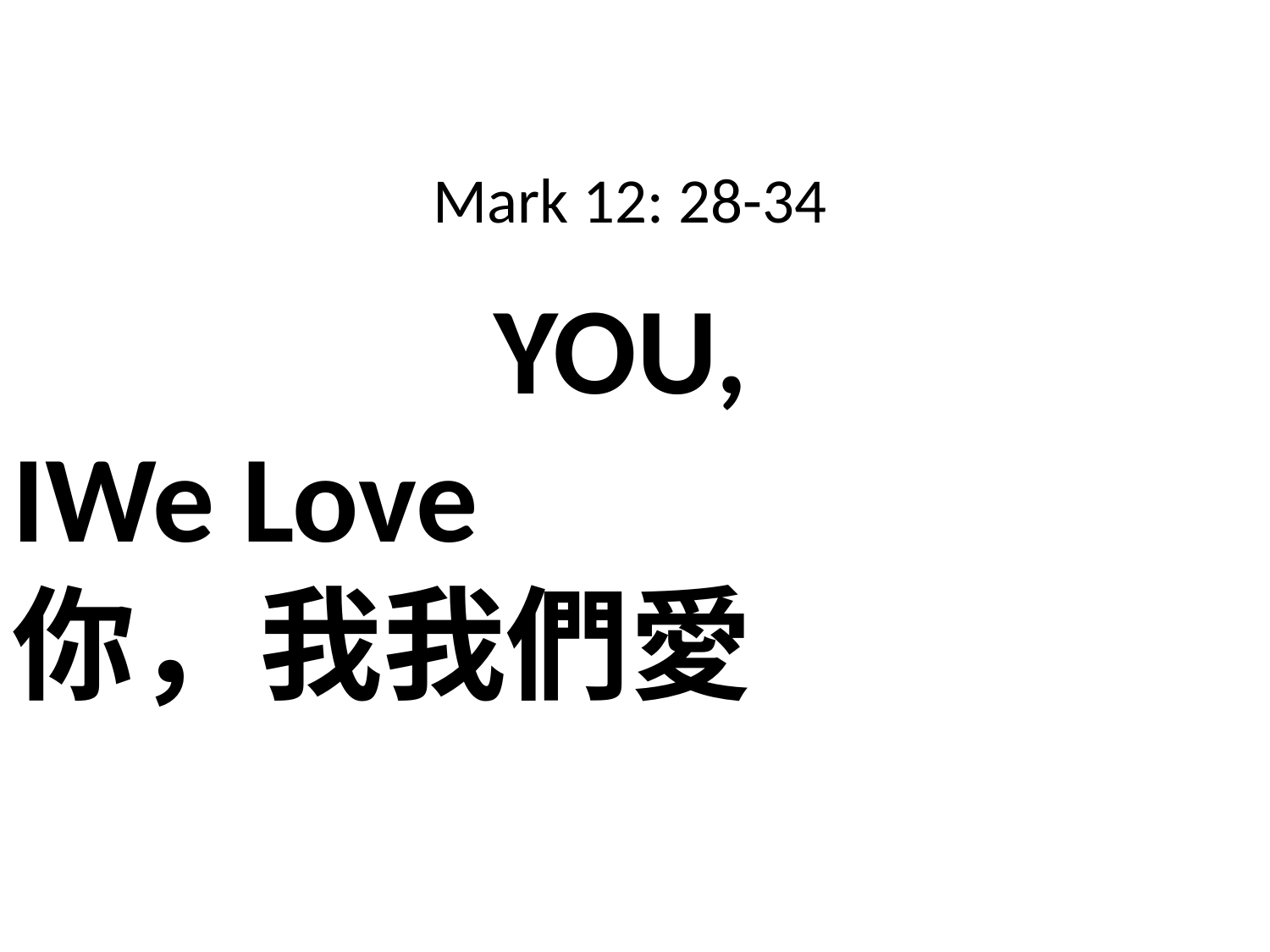

Mark 12: 28-34
YOU,
IWe Love
你，我我們愛